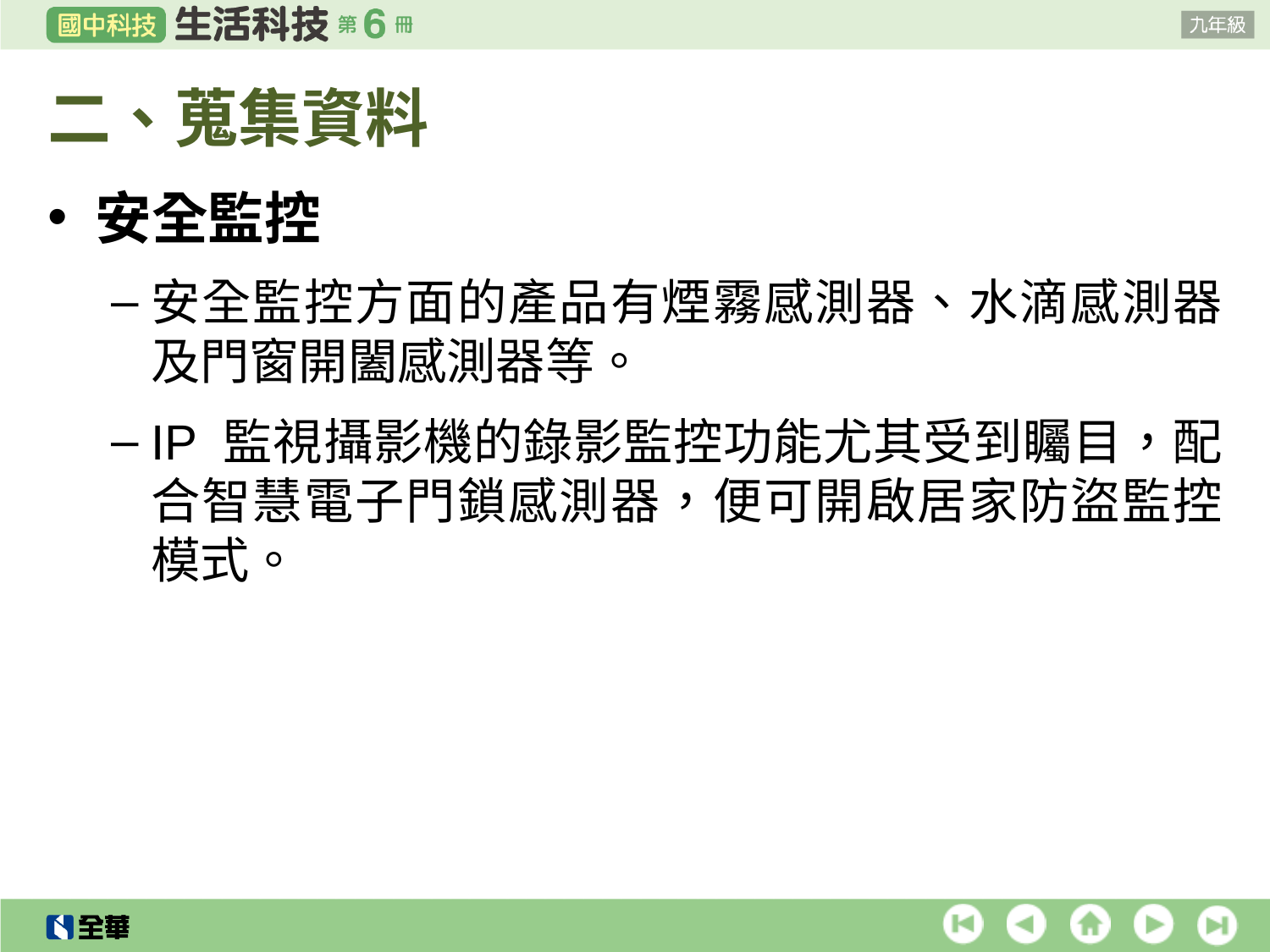

# 二、蒐集資料
安全監控
安全監控方面的產品有煙霧感測器、水滴感測器及門窗開闔感測器等。
IP 監視攝影機的錄影監控功能尤其受到矚目，配合智慧電子門鎖感測器，便可開啟居家防盜監控模式。